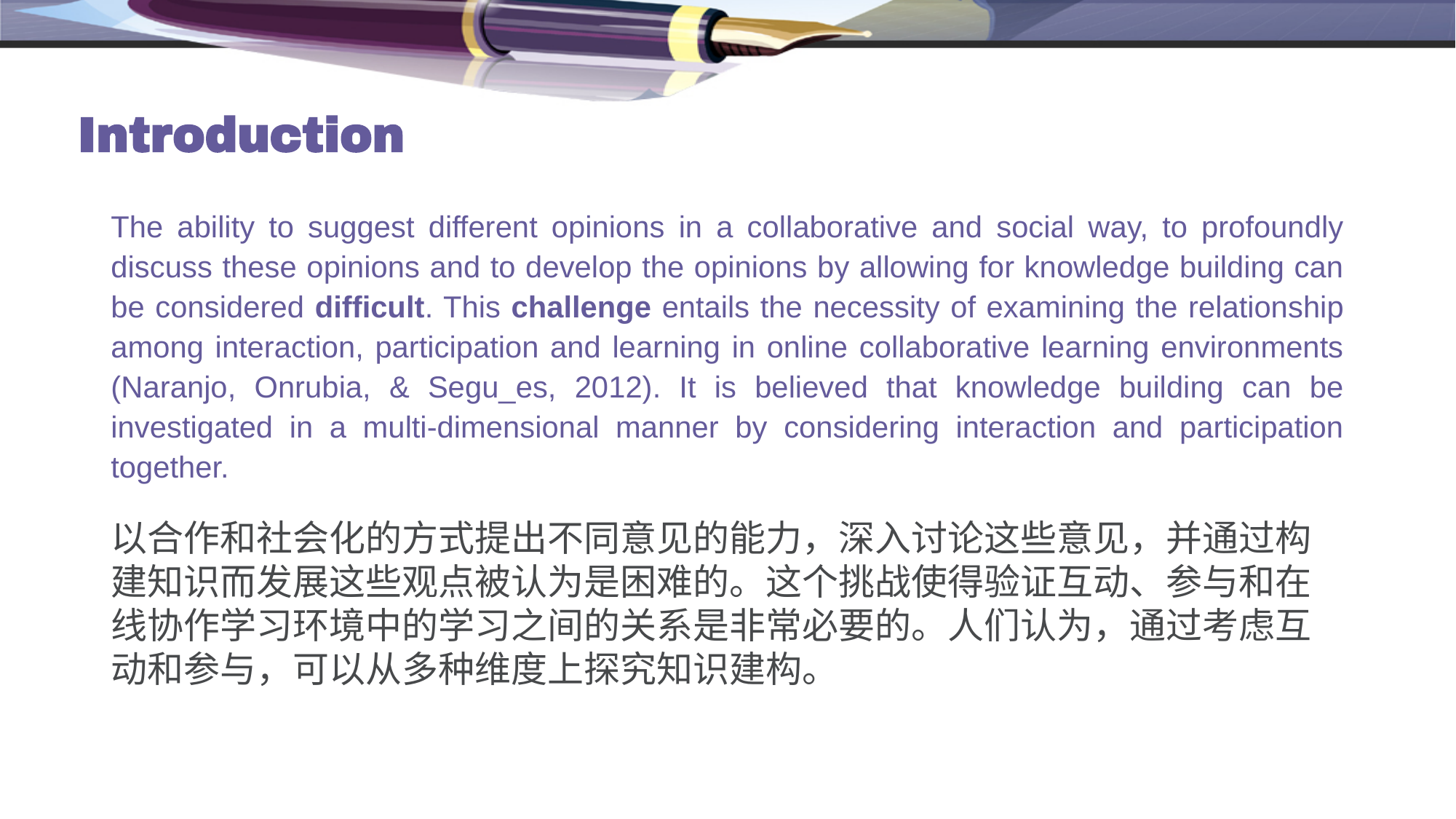

# Introduction
The ability to suggest different opinions in a collaborative and social way, to profoundly discuss these opinions and to develop the opinions by allowing for knowledge building can be considered difficult. This challenge entails the necessity of examining the relationship among interaction, participation and learning in online collaborative learning environments (Naranjo, Onrubia, & Segu_es, 2012). It is believed that knowledge building can be investigated in a multi-dimensional manner by considering interaction and participation together.
以合作和社会化的方式提出不同意见的能力，深入讨论这些意见，并通过构建知识而发展这些观点被认为是困难的。这个挑战使得验证互动、参与和在线协作学习环境中的学习之间的关系是非常必要的。人们认为，通过考虑互动和参与，可以从多种维度上探究知识建构。